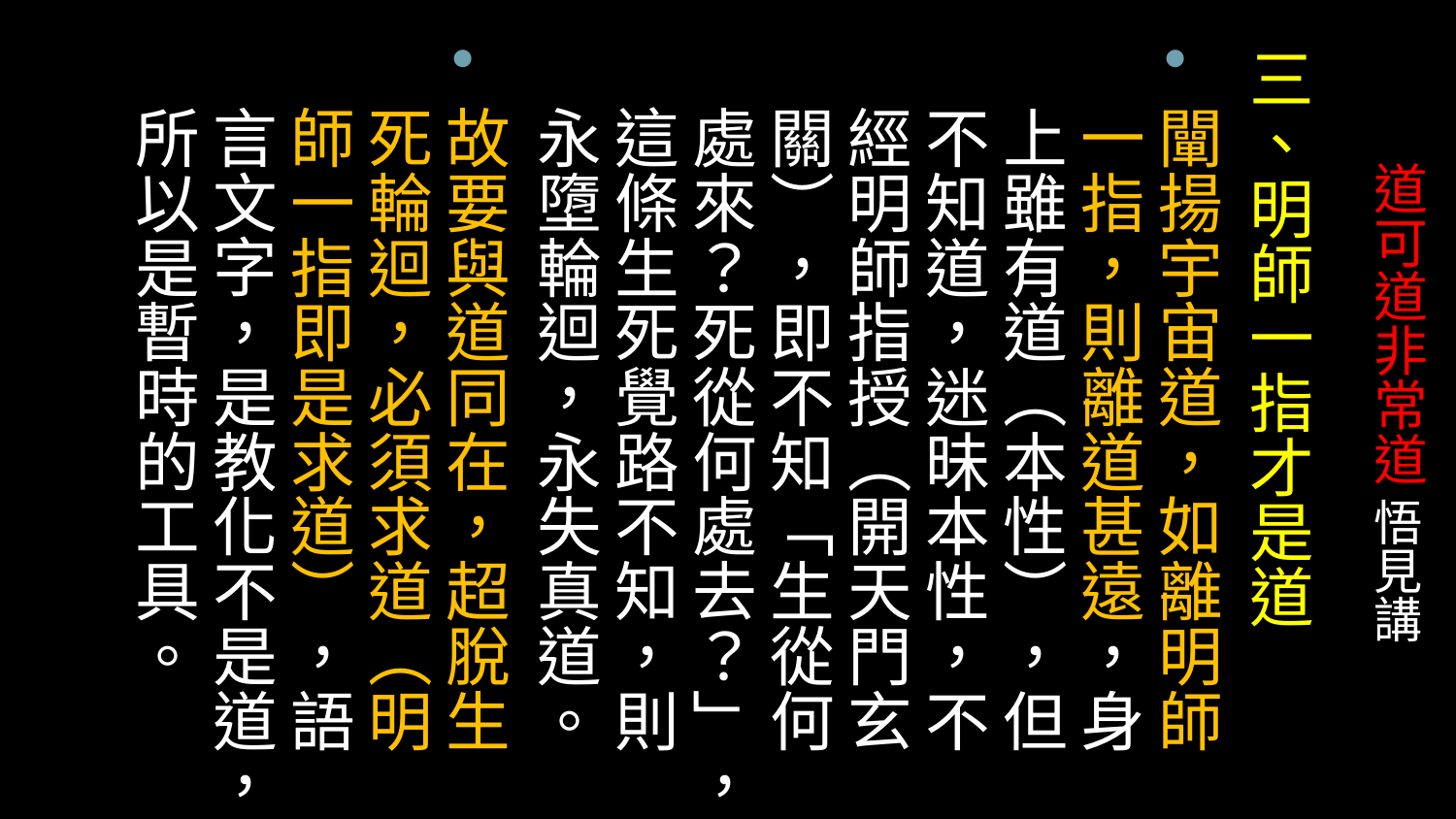

# 道可道非常道 悟見講
三、明師一指才是道
闡揚宇宙道，如離明師一指，則離道甚遠，身上雖有道（本性），但不知道，迷昧本性，不經明師指授（開天門玄關），即不知「生從何處來？死從何處去？」，這條生死覺路不知，則永墮輪迴，永失真道。
故要與道同在，超脫生死輪迴，必須求道（明師一指即是求道），語言文字，是教化不是道，所以是暫時的工具。